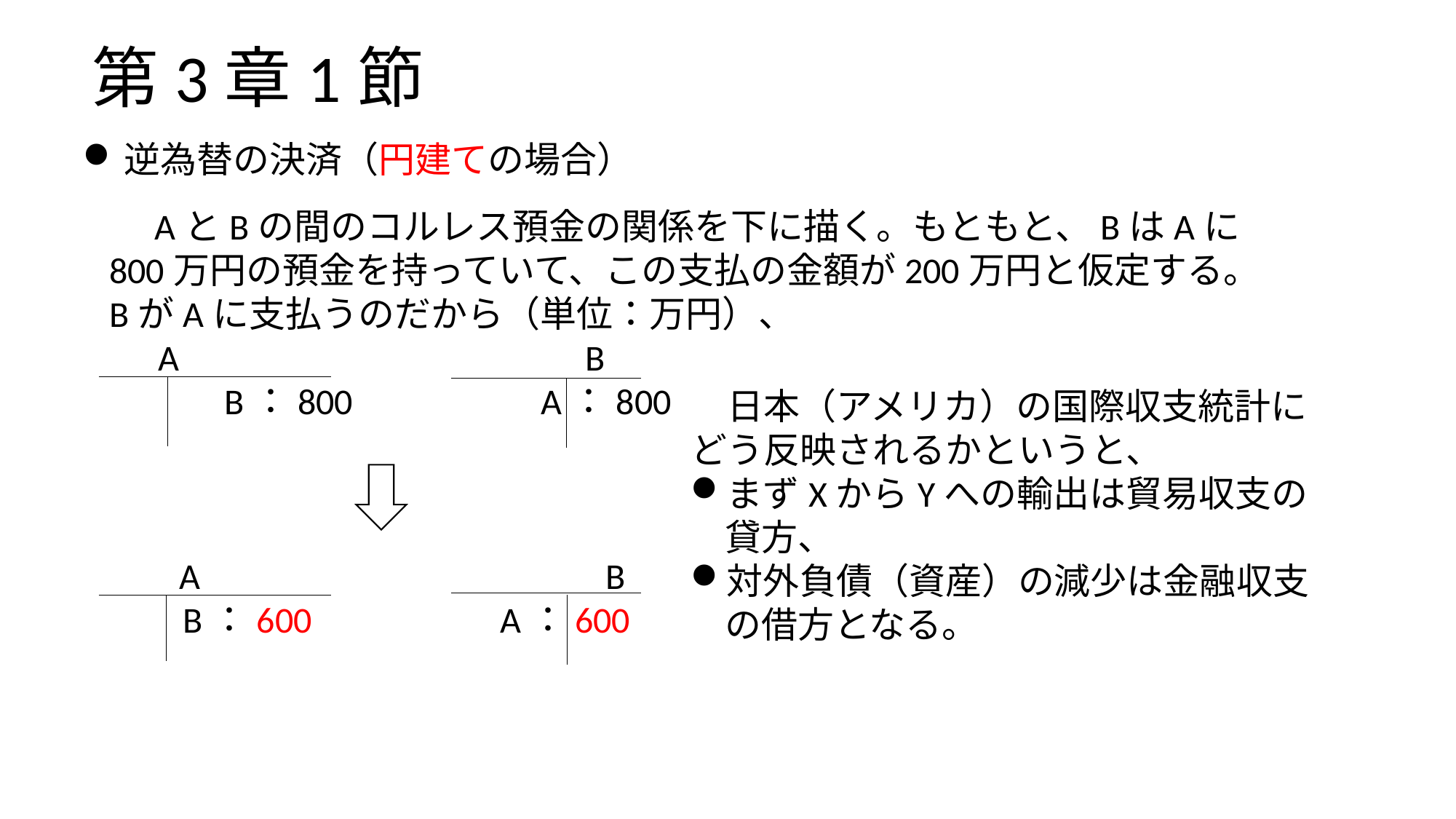

# 第3章1節
逆為替の決済（円建ての場合）

　AとBの間のコルレス預金の関係を下に描く。もともと、BはAに800万円の預金を持っていて、この支払の金額が200万円と仮定する。BがAに支払うのだから（単位：万円）、
      A                                           　B
   　　B：800                       A：800

　   A                                          　 B
         B：600                       A：600

　日本（アメリカ）の国際収支統計にどう反映されるかというと、
まずXからYへの輸出は貿易収支の貸方、
対外負債（資産）の減少は金融収支の借方となる。